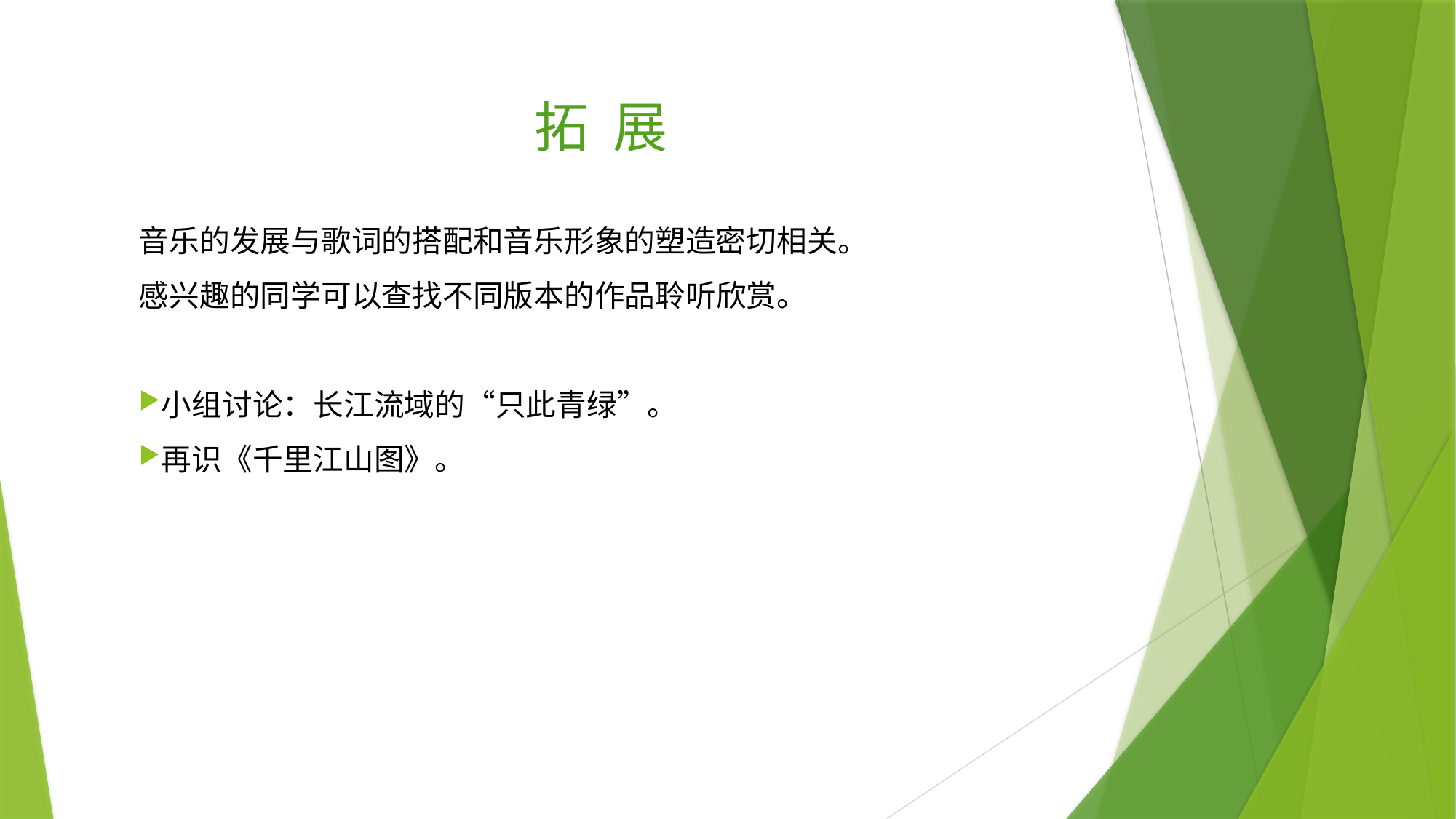

# 拓  展
音乐的发展与歌词的搭配和音乐形象的塑造密切相关。
感兴趣的同学可以查找不同版本的作品聆听欣赏。

小组讨论：长江流域的“只此青绿”。
再识《千里江山图》。